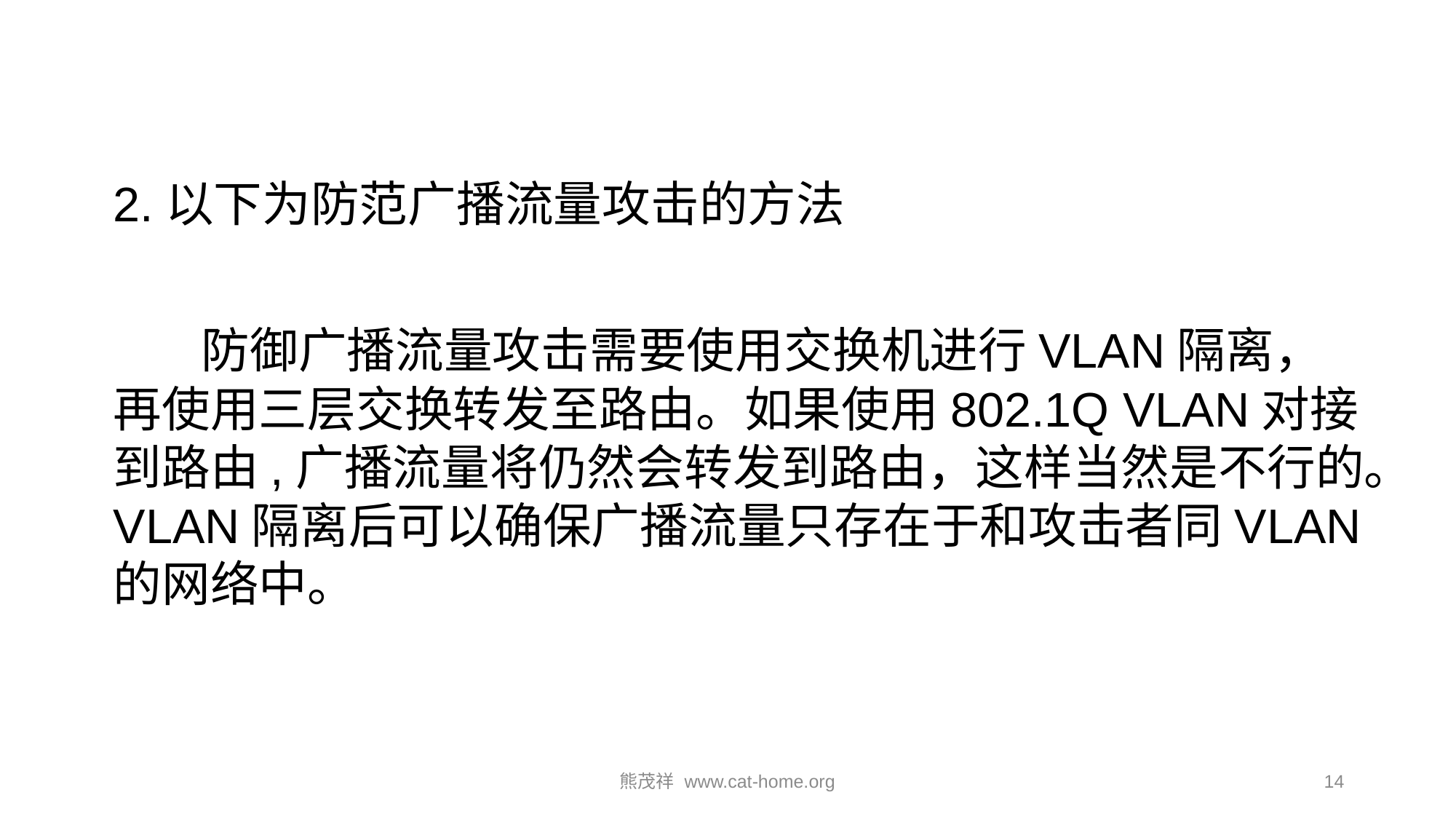

2.以下为防范广播流量攻击的方法

       防御广播流量攻击需要使用交换机进行VLAN隔离，再使用三层交换转发至路由。如果使用802.1Q VLAN对接到路由,广播流量将仍然会转发到路由，这样当然是不行的。VLAN隔离后可以确保广播流量只存在于和攻击者同VLAN的网络中。
熊茂祥 www.cat-home.org
14